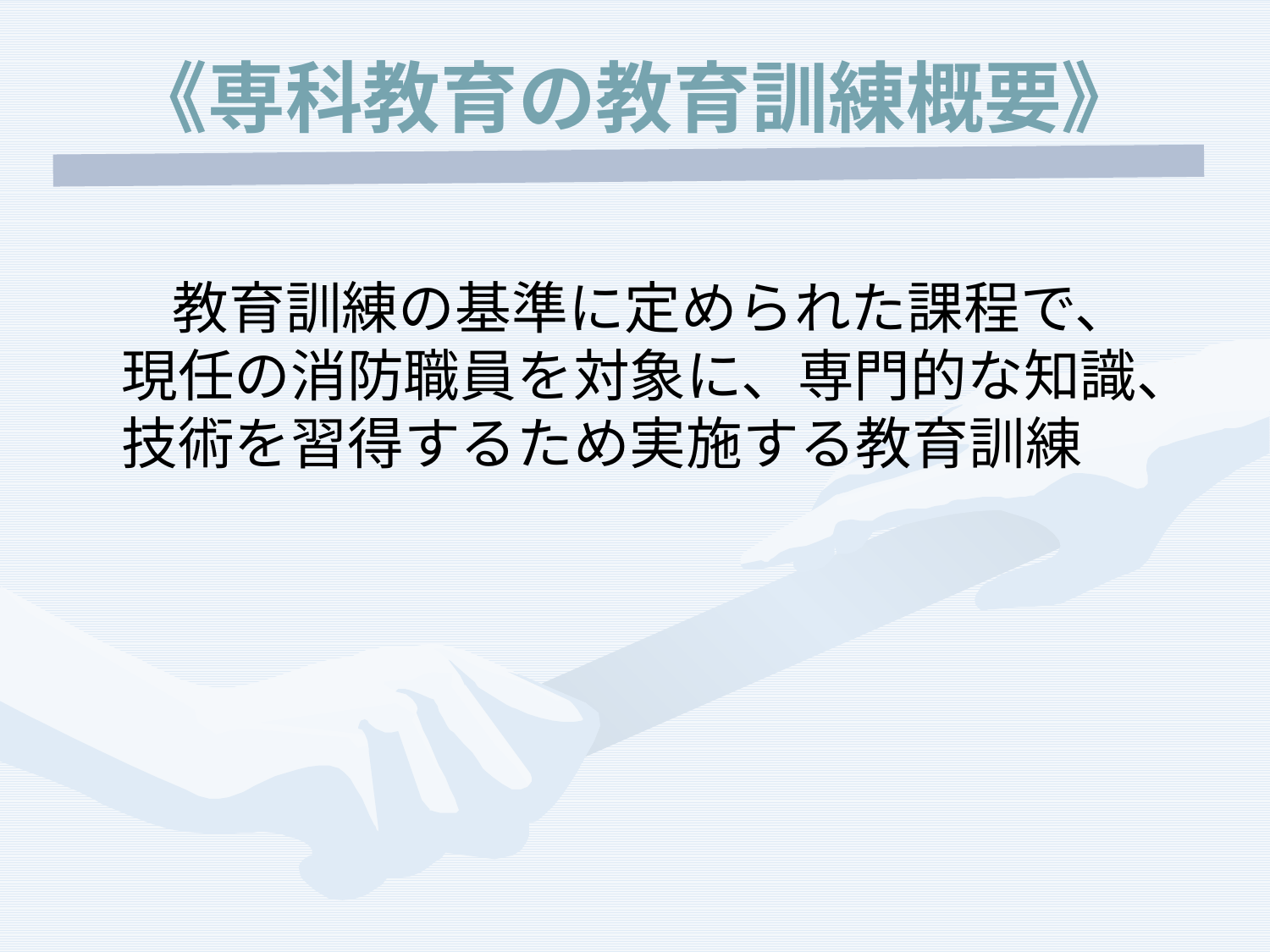

# 《専科教育の教育訓練概要》
　　教育訓練の基準に定められた課程で、
現任の消防職員を対象に、専門的な知識、技術を習得するため実施する教育訓練